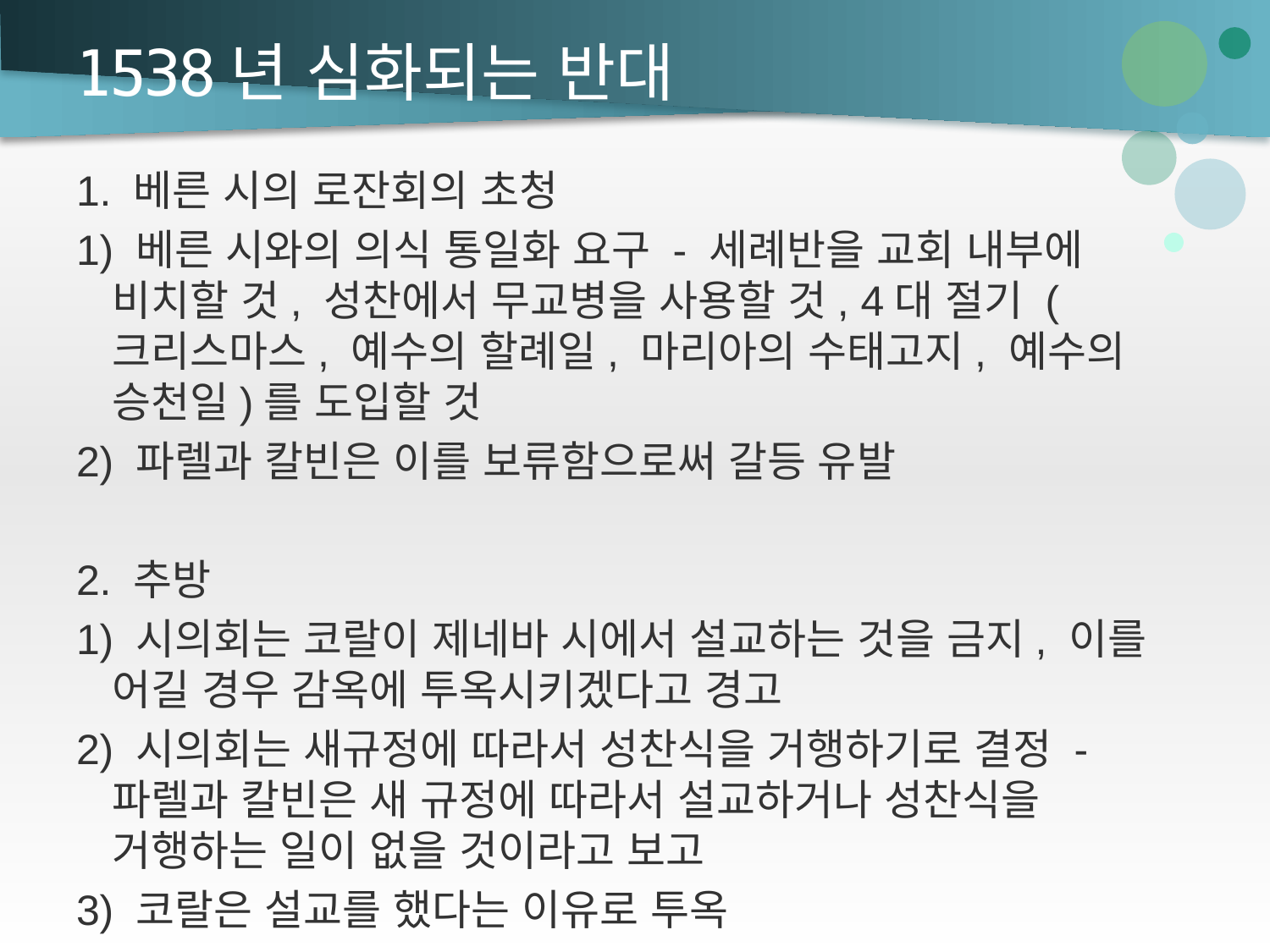

# 1538년 심화되는 반대
1. 베른 시의 로잔회의 초청
1) 베른 시와의 의식 통일화 요구 - 세례반을 교회 내부에 비치할 것, 성찬에서 무교병을 사용할 것, 4대 절기 (크리스마스, 예수의 할례일, 마리아의 수태고지, 예수의 승천일)를 도입할 것
2) 파렐과 칼빈은 이를 보류함으로써 갈등 유발

2. 추방
1) 시의회는 코랄이 제네바 시에서 설교하는 것을 금지, 이를 어길 경우 감옥에 투옥시키겠다고 경고
2) 시의회는 새규정에 따라서 성찬식을 거행하기로 결정 - 파렐과 칼빈은 새 규정에 따라서 설교하거나 성찬식을 거행하는 일이 없을 것이라고 보고
3) 코랄은 설교를 했다는 이유로 투옥